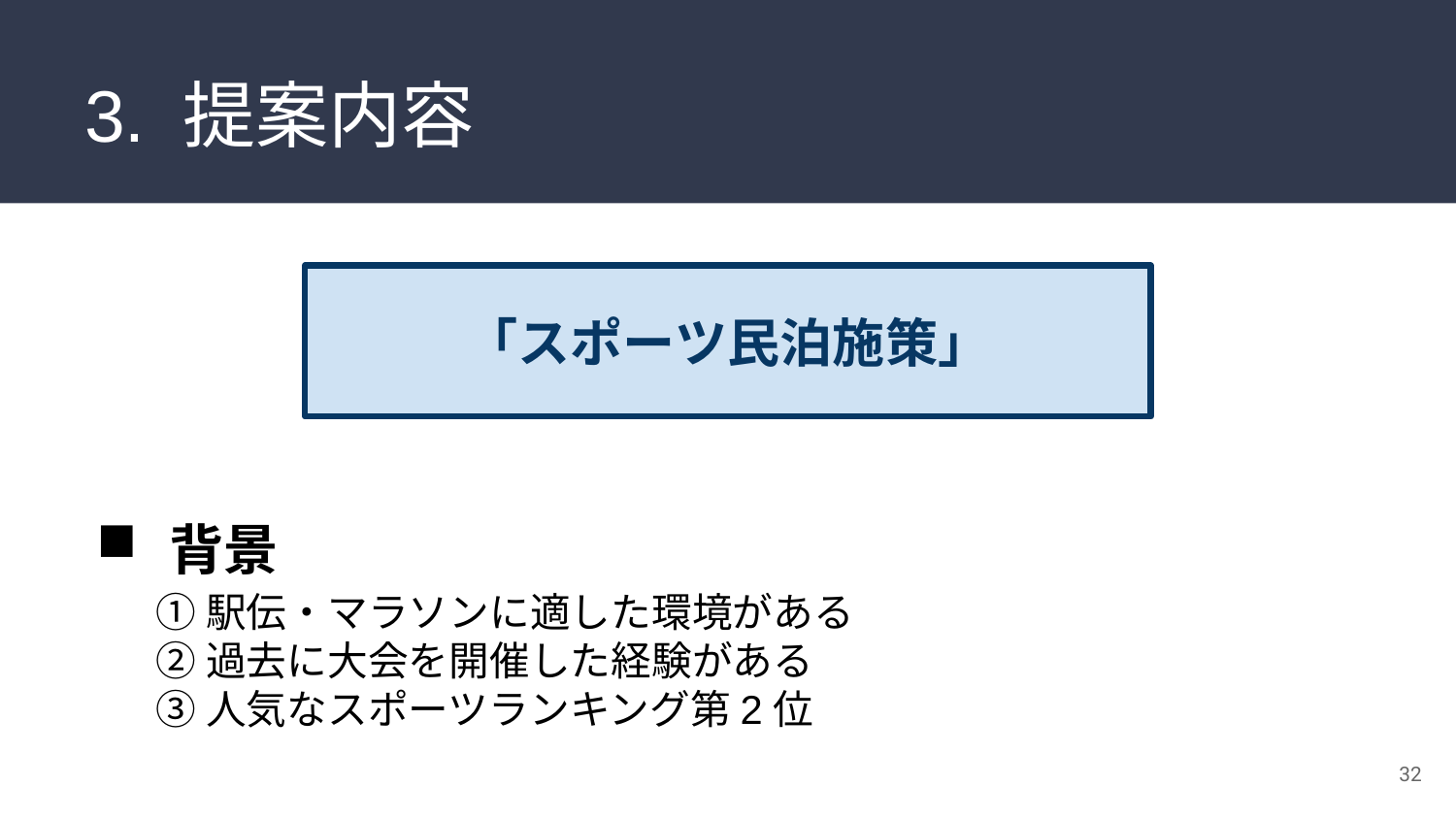

# 3. 提案内容
「スポーツ民泊施策」
背景
①駅伝・マラソンに適した環境がある
②過去に大会を開催した経験がある
③人気なスポーツランキング第2位
32